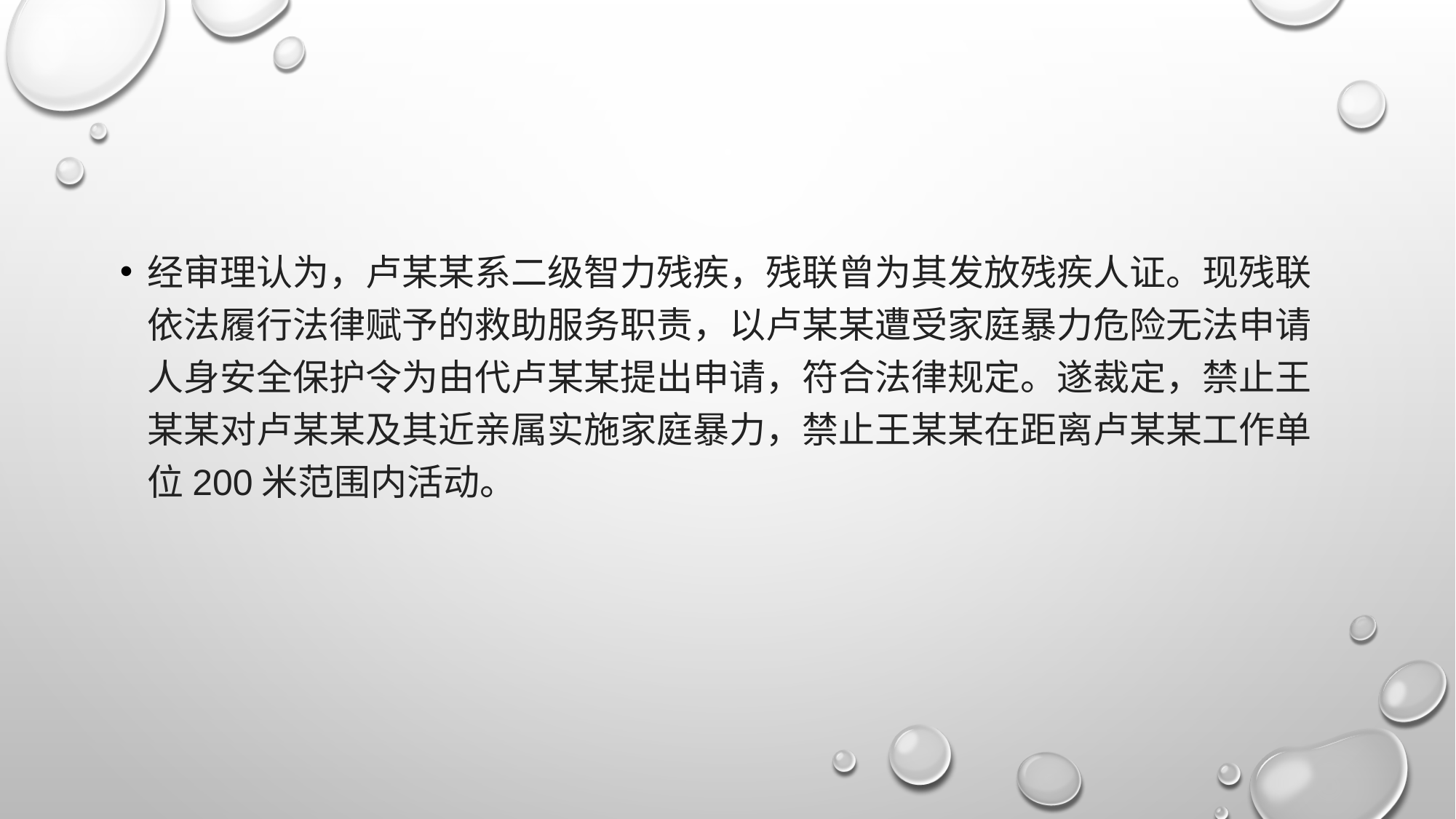

经审理认为，卢某某系二级智力残疾，残联曾为其发放残疾人证。现残联依法履行法律赋予的救助服务职责，以卢某某遭受家庭暴力危险无法申请人身安全保护令为由代卢某某提出申请，符合法律规定。遂裁定，禁止王某某对卢某某及其近亲属实施家庭暴力，禁止王某某在距离卢某某工作单位200米范围内活动。